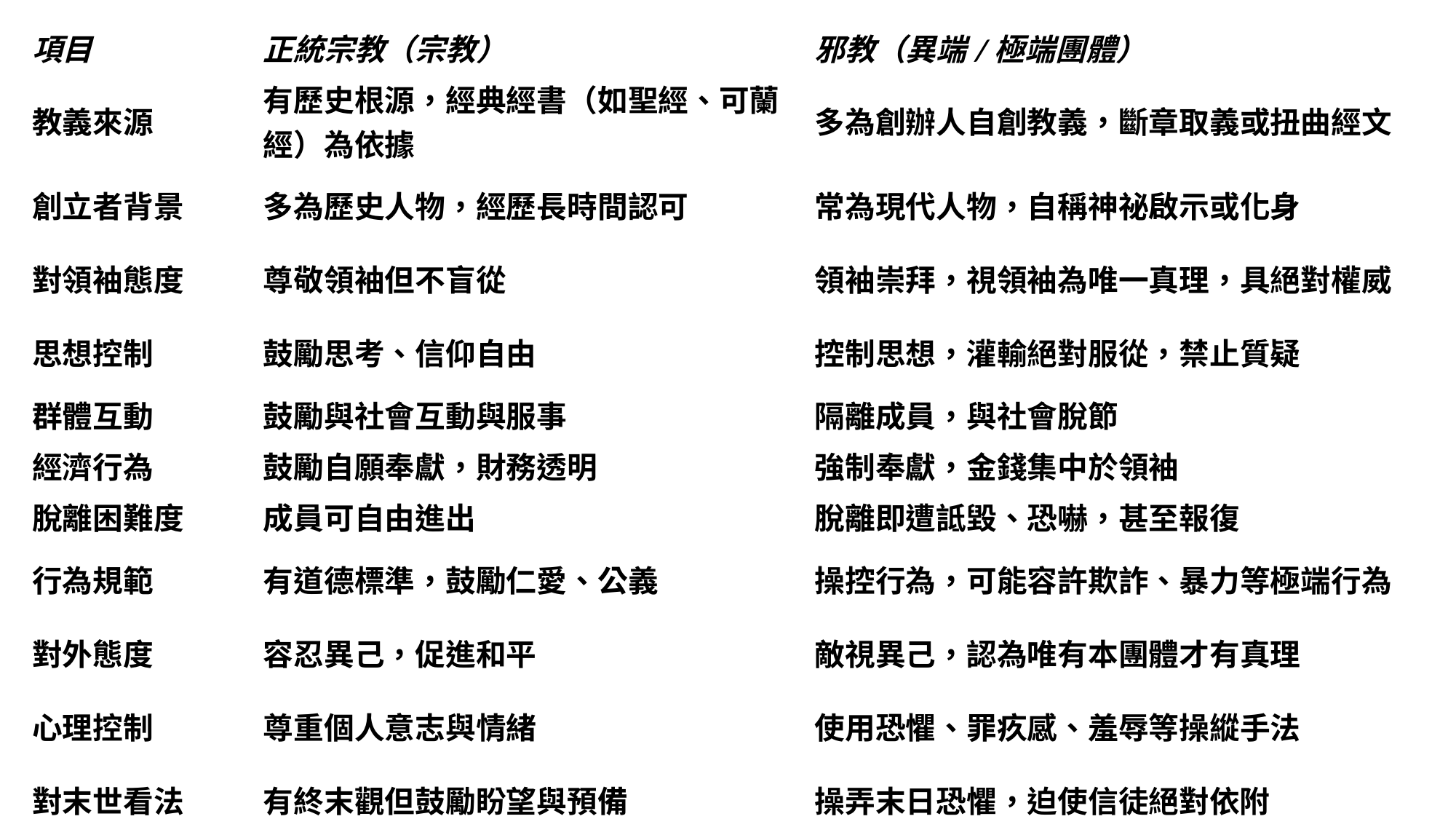

| 項目 | 正統宗教（宗教） | 邪教（異端/極端團體） |
| --- | --- | --- |
| 教義來源 | 有歷史根源，經典經書（如聖經、可蘭經）為依據 | 多為創辦人自創教義，斷章取義或扭曲經文 |
| 創立者背景 | 多為歷史人物，經歷長時間認可 | 常為現代人物，自稱神祕啟示或化身 |
| 對領袖態度 | 尊敬領袖但不盲從 | 領袖崇拜，視領袖為唯一真理，具絕對權威 |
| 思想控制 | 鼓勵思考、信仰自由 | 控制思想，灌輸絕對服從，禁止質疑 |
| 群體互動 | 鼓勵與社會互動與服事 | 隔離成員，與社會脫節 |
| 經濟行為 | 鼓勵自願奉獻，財務透明 | 強制奉獻，金錢集中於領袖 |
| 脫離困難度 | 成員可自由進出 | 脫離即遭詆毀、恐嚇，甚至報復 |
| 行為規範 | 有道德標準，鼓勵仁愛、公義 | 操控行為，可能容許欺詐、暴力等極端行為 |
| 對外態度 | 容忍異己，促進和平 | 敵視異己，認為唯有本團體才有真理 |
| 心理控制 | 尊重個人意志與情緒 | 使用恐懼、罪疚感、羞辱等操縱手法 |
| 對末世看法 | 有終末觀但鼓勵盼望與預備 | 操弄末日恐懼，迫使信徒絕對依附 |